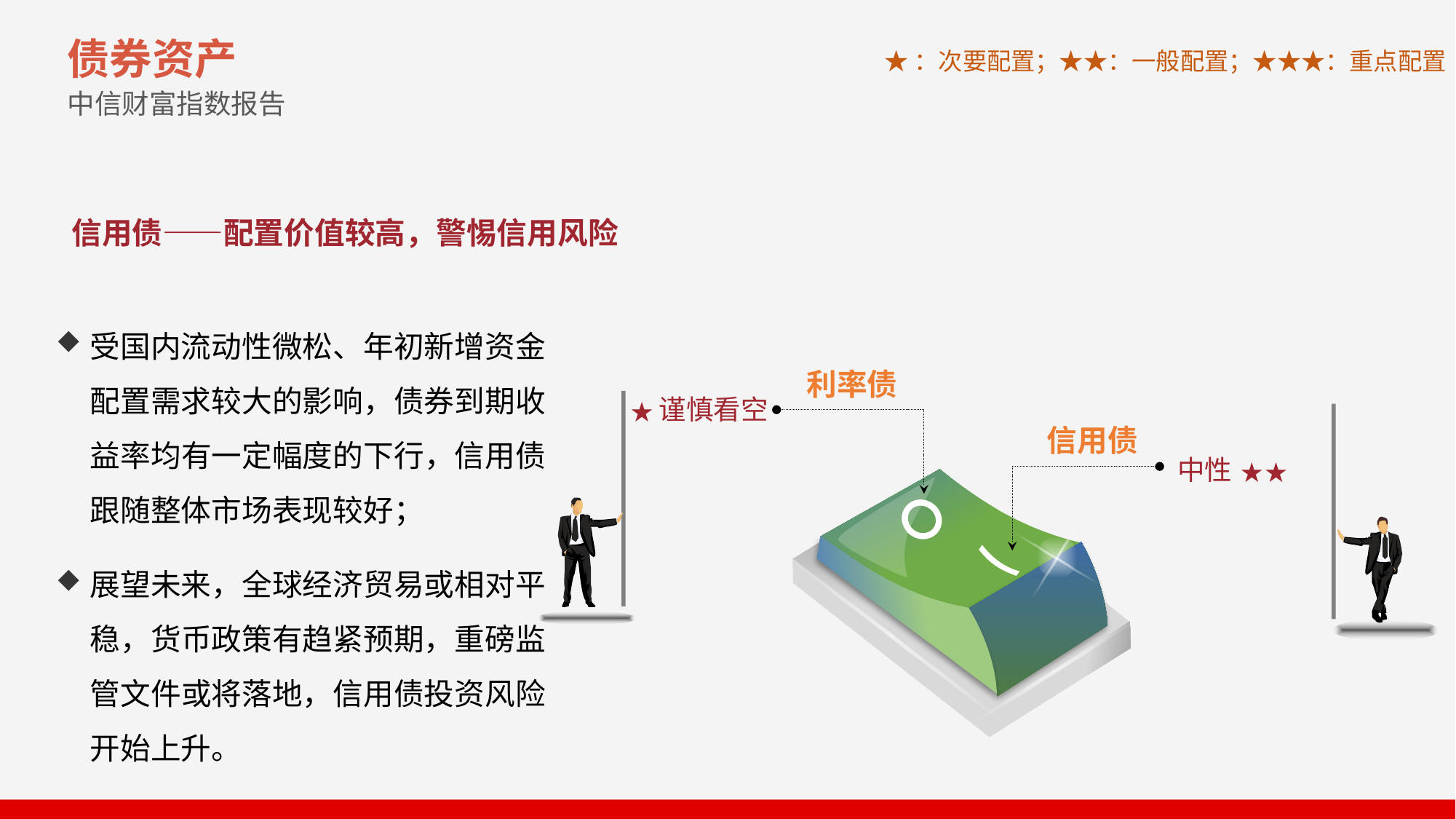

债券资产
中信财富指数报告
★：次要配置；★★：一般配置；★★★：重点配置
信用债——配置价值较高，警惕信用风险

受国内流动性微松、年初新增资金配置需求较大的影响，债券到期收益率均有一定幅度的下行，信用债跟随整体市场表现较好；
展望未来，全球经济贸易或相对平稳，货币政策有趋紧预期，重磅监管文件或将落地，信用债投资风险开始上升。

利率债
谨慎看空

中性

★
信用债
★★
14